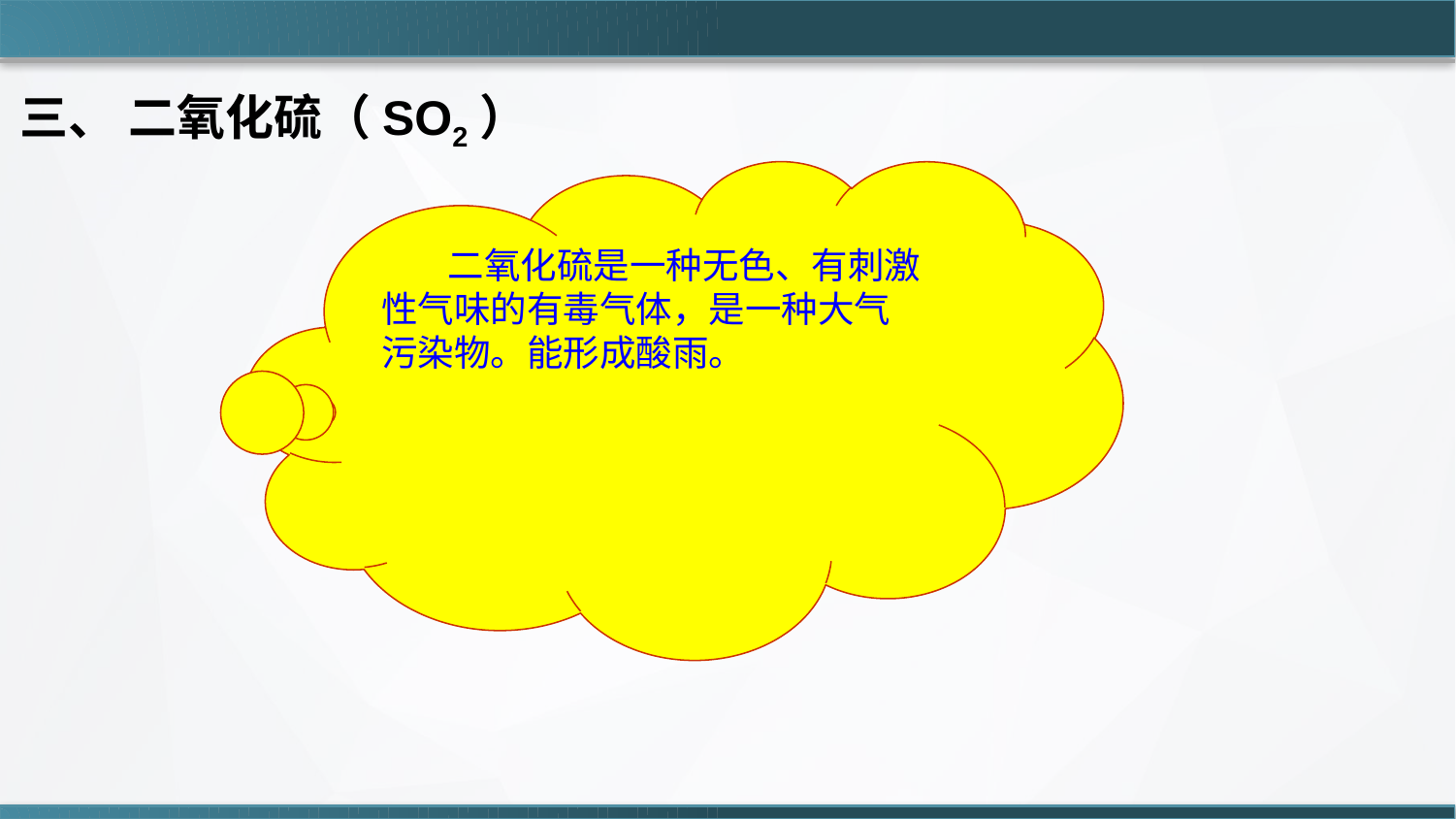

三、 二氧化硫（SO2）
       二氧化硫是一种无色、有刺激性气味的有毒气体，是一种大气污染物。能形成酸雨。